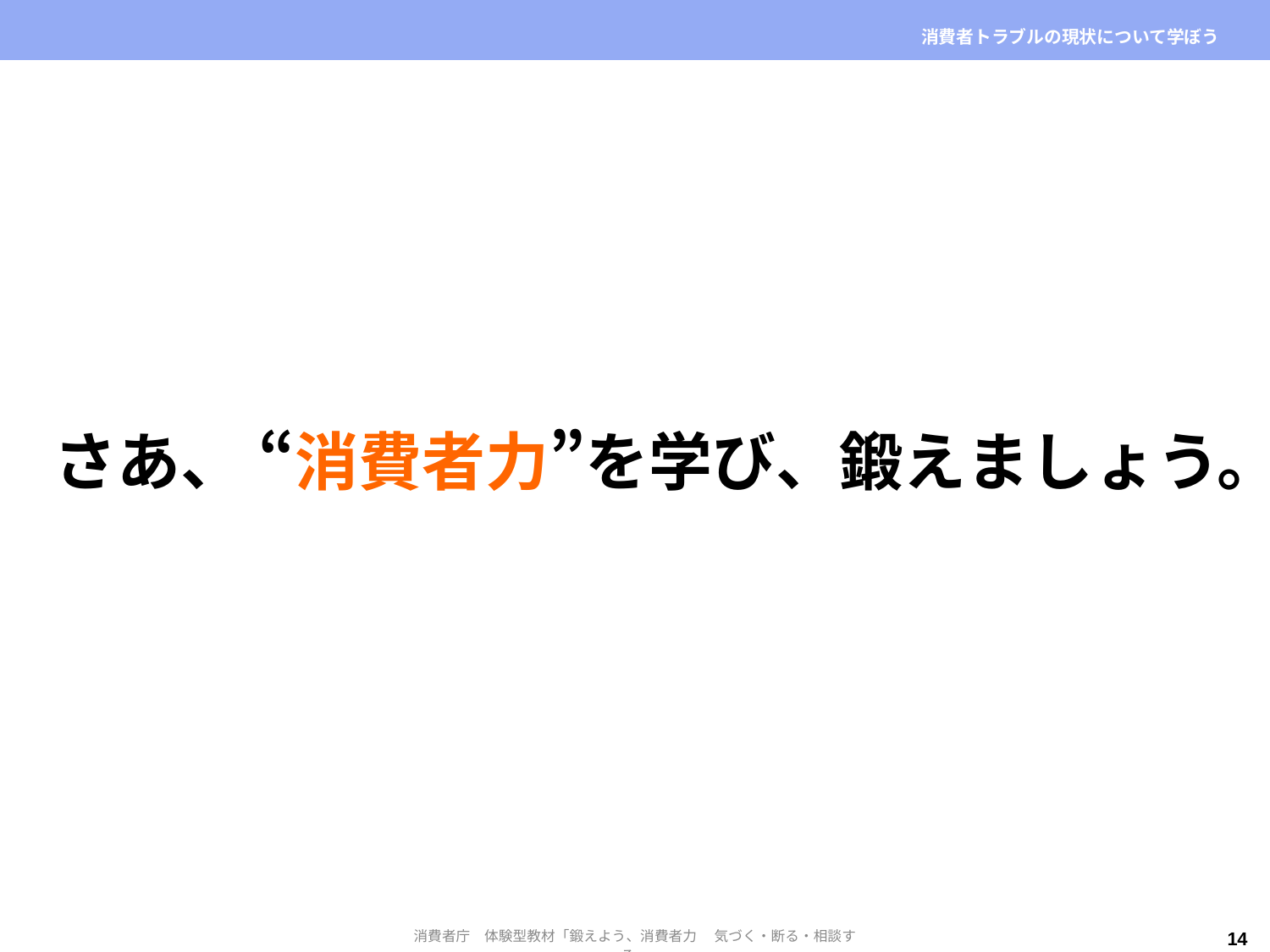

|  | 消費者トラブルの現状について学ぼう |
| --- | --- |
さあ、 “消費者力”を学び、鍛えましょう。